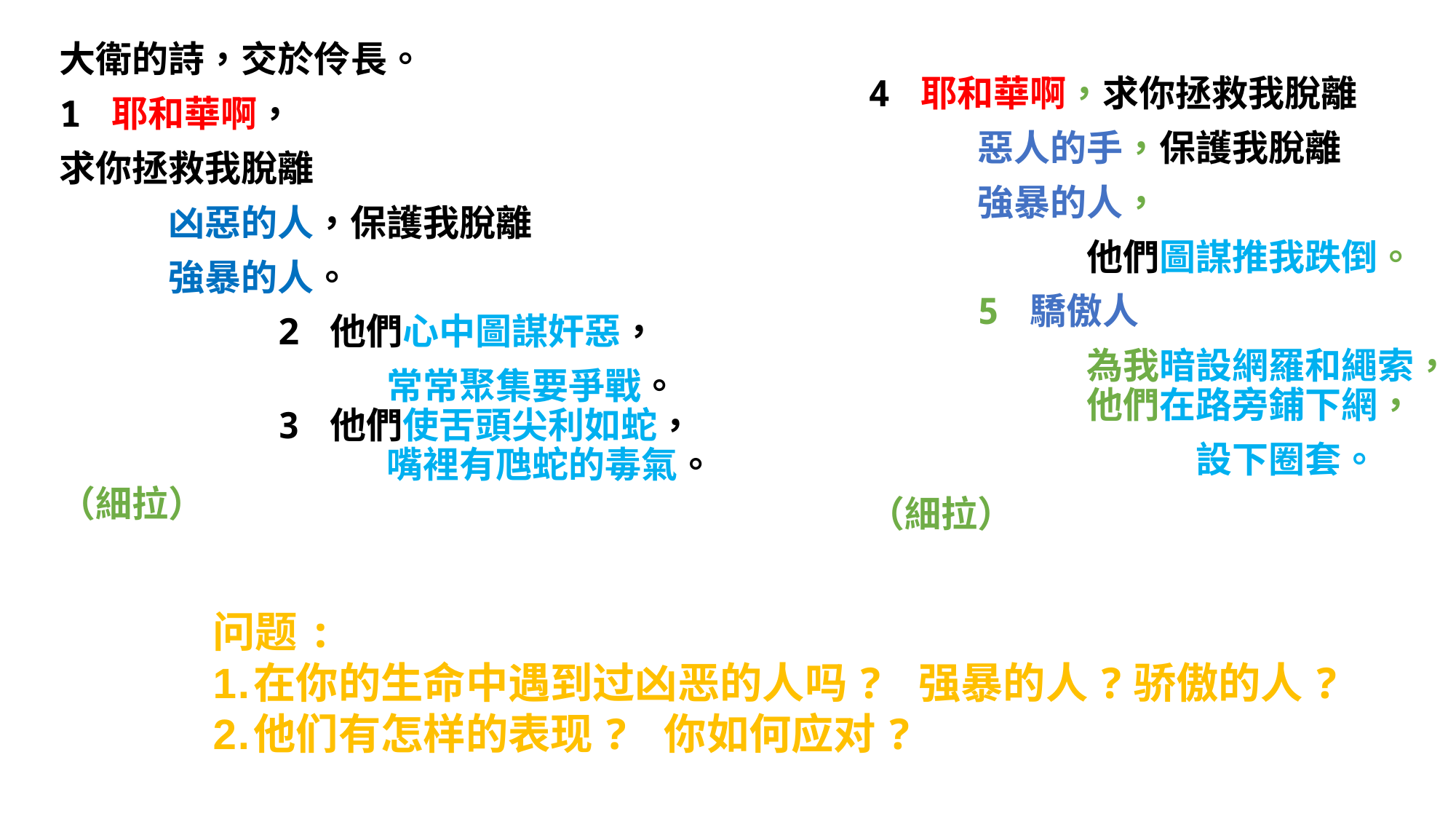

大衛的詩，交於伶長。
1 耶和華啊，
求你拯救我脫離
	凶惡的人，保護我脫離
	強暴的人。
		2 他們心中圖謀奸惡，
			常常聚集要爭戰。			3 他們使舌頭尖利如蛇，				嘴裡有虺蛇的毒氣。（細拉）
4 耶和華啊，求你拯救我脫離
	惡人的手，保護我脫離
	強暴的人，
		他們圖謀推我跌倒。
	5 驕傲人
		為我暗設網羅和繩索，		他們在路旁鋪下網，
			設下圈套。
（細拉）
问题:
在你的生命中遇到过凶恶的人吗? 强暴的人?骄傲的人?
他们有怎样的表现? 你如何应对?